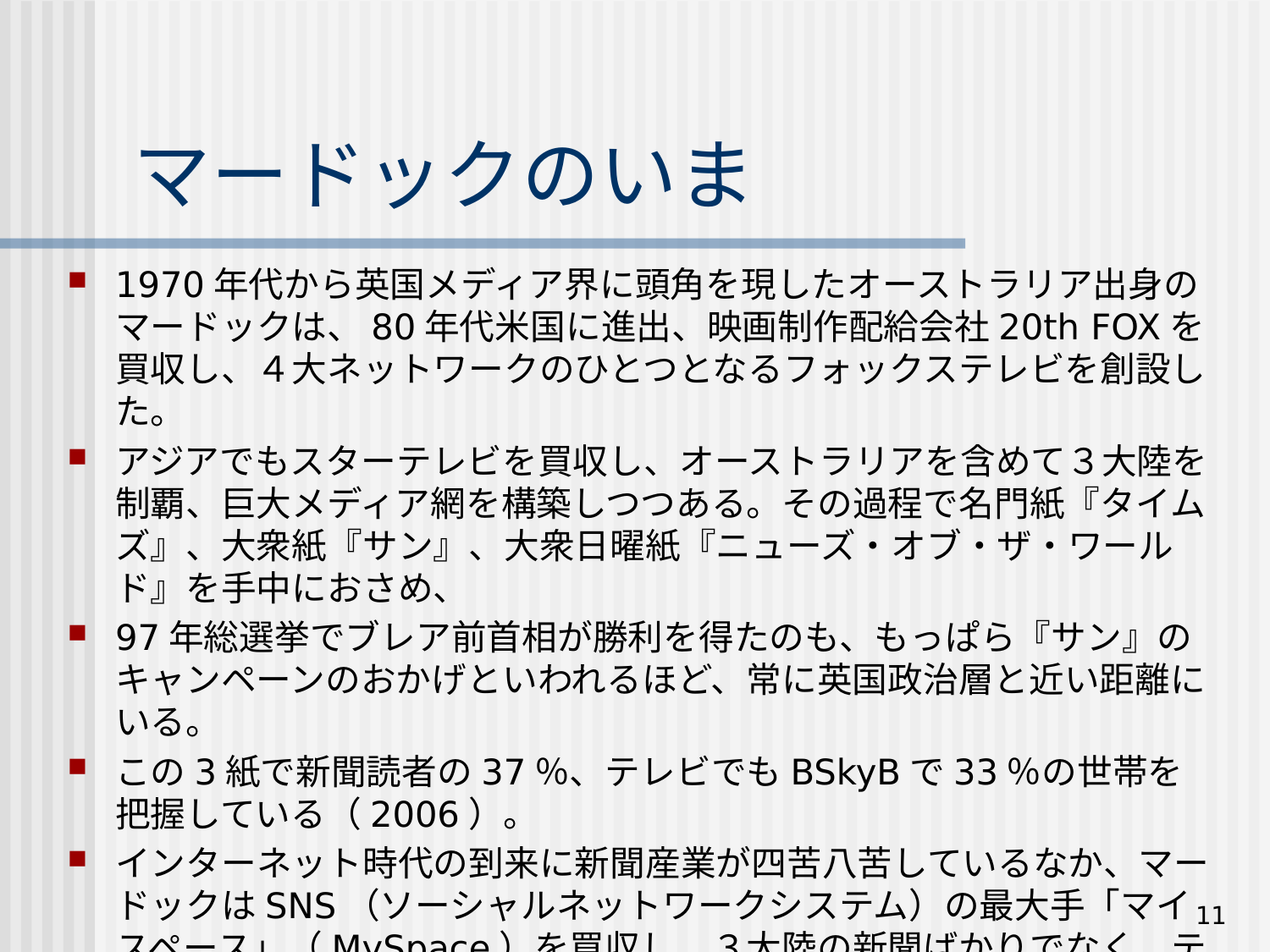

# マードックのいま
1970年代から英国メディア界に頭角を現したオーストラリア出身のマードックは、80年代米国に進出、映画制作配給会社20th FOXを買収し、４大ネットワークのひとつとなるフォックステレビを創設した。
アジアでもスターテレビを買収し、オーストラリアを含めて３大陸を制覇、巨大メディア網を構築しつつある。その過程で名門紙『タイムズ』、大衆紙『サン』、大衆日曜紙『ニューズ・オブ・ザ・ワールド』を手中におさめ、
97年総選挙でブレア前首相が勝利を得たのも、もっぱら『サン』のキャンペーンのおかげといわれるほど、常に英国政治層と近い距離にいる。
この3紙で新聞読者の37％、テレビでもBSkyBで33％の世帯を把握している（2006）。
インターネット時代の到来に新聞産業が四苦八苦しているなか、マードックはSNS（ソーシャルネットワークシステム）の最大手「マイスペース」（MySpace）を買収し、３大陸の新聞ばかりでなく、テレビ、ネット、映画というメディアをネットと共存しつつ拡大している。
11